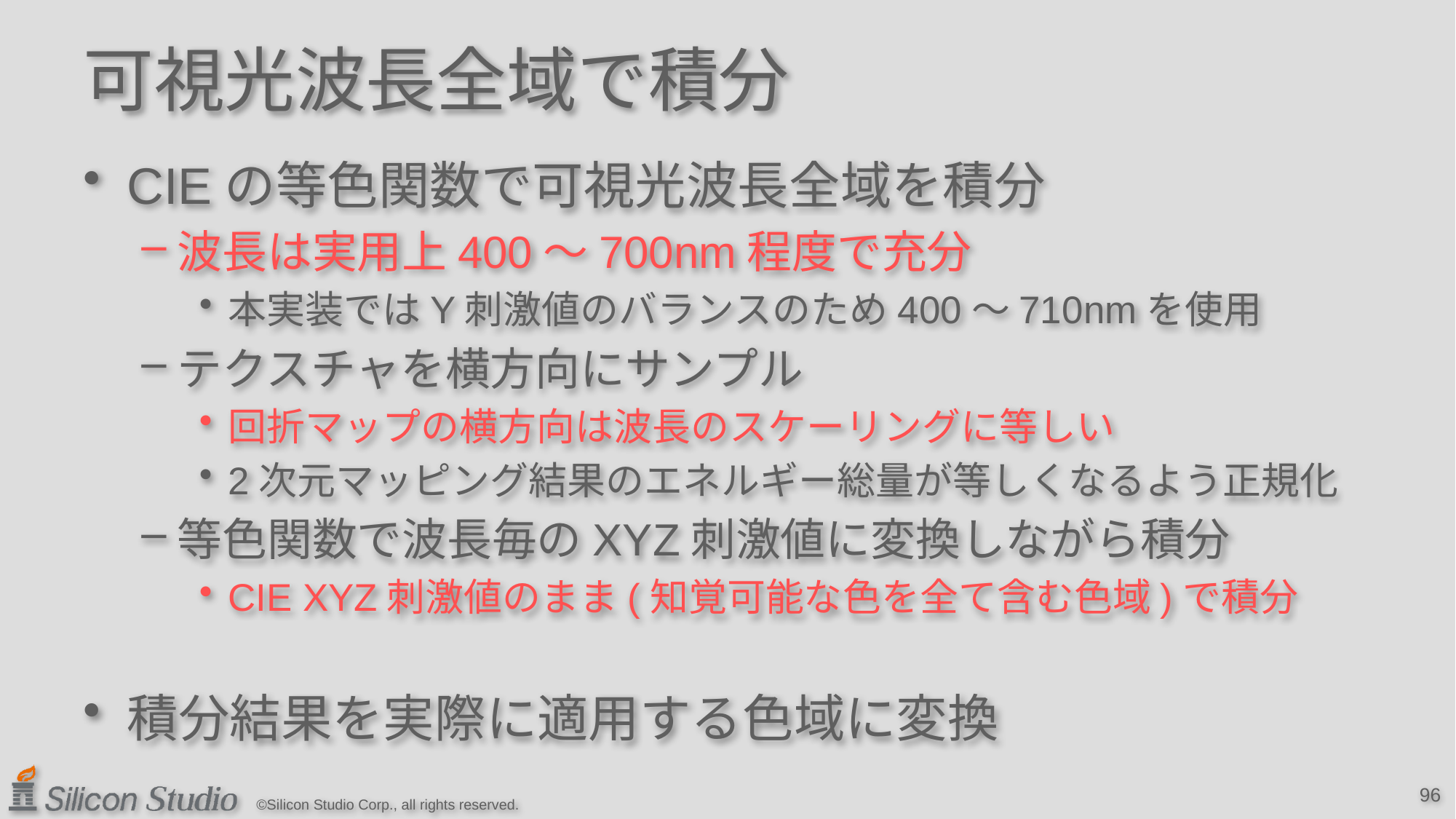

# 可視光波長全域で積分
CIEの等色関数で可視光波長全域を積分
波長は実用上400～700nm程度で充分
本実装ではY刺激値のバランスのため400～710nmを使用
テクスチャを横方向にサンプル
回折マップの横方向は波長のスケーリングに等しい
2次元マッピング結果のエネルギー総量が等しくなるよう正規化
等色関数で波長毎のXYZ刺激値に変換しながら積分
CIE XYZ刺激値のまま(知覚可能な色を全て含む色域)で積分

積分結果を実際に適用する色域に変換